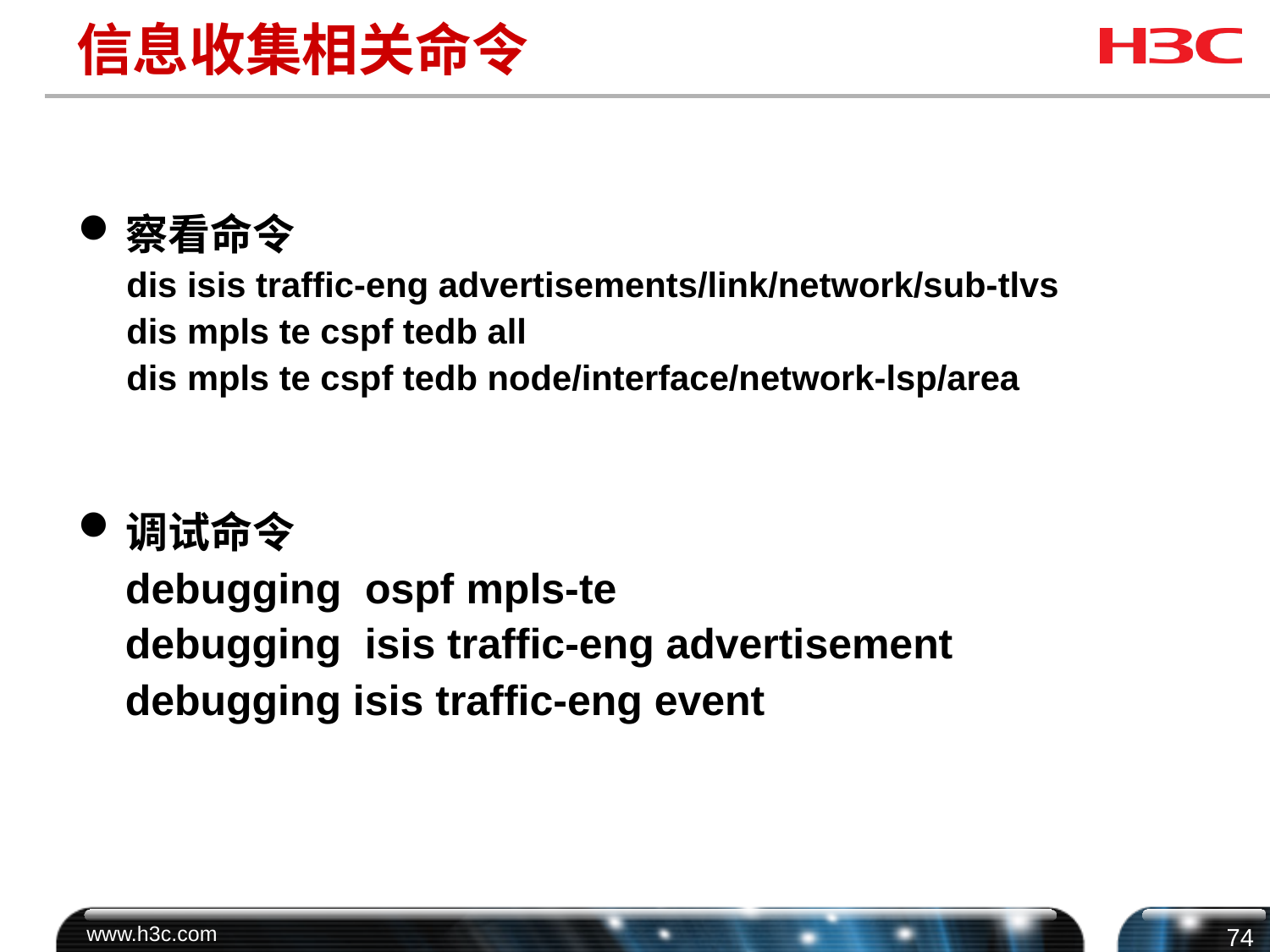

# 信息收集相关命令
察看命令
     dis isis traffic-eng advertisements/link/network/sub-tlvs
     dis mpls te cspf tedb all
     dis mpls te cspf tedb node/interface/network-lsp/area

调试命令
	debugging  ospf mpls-te
    debugging  isis traffic-eng advertisement
    debugging isis traffic-eng event